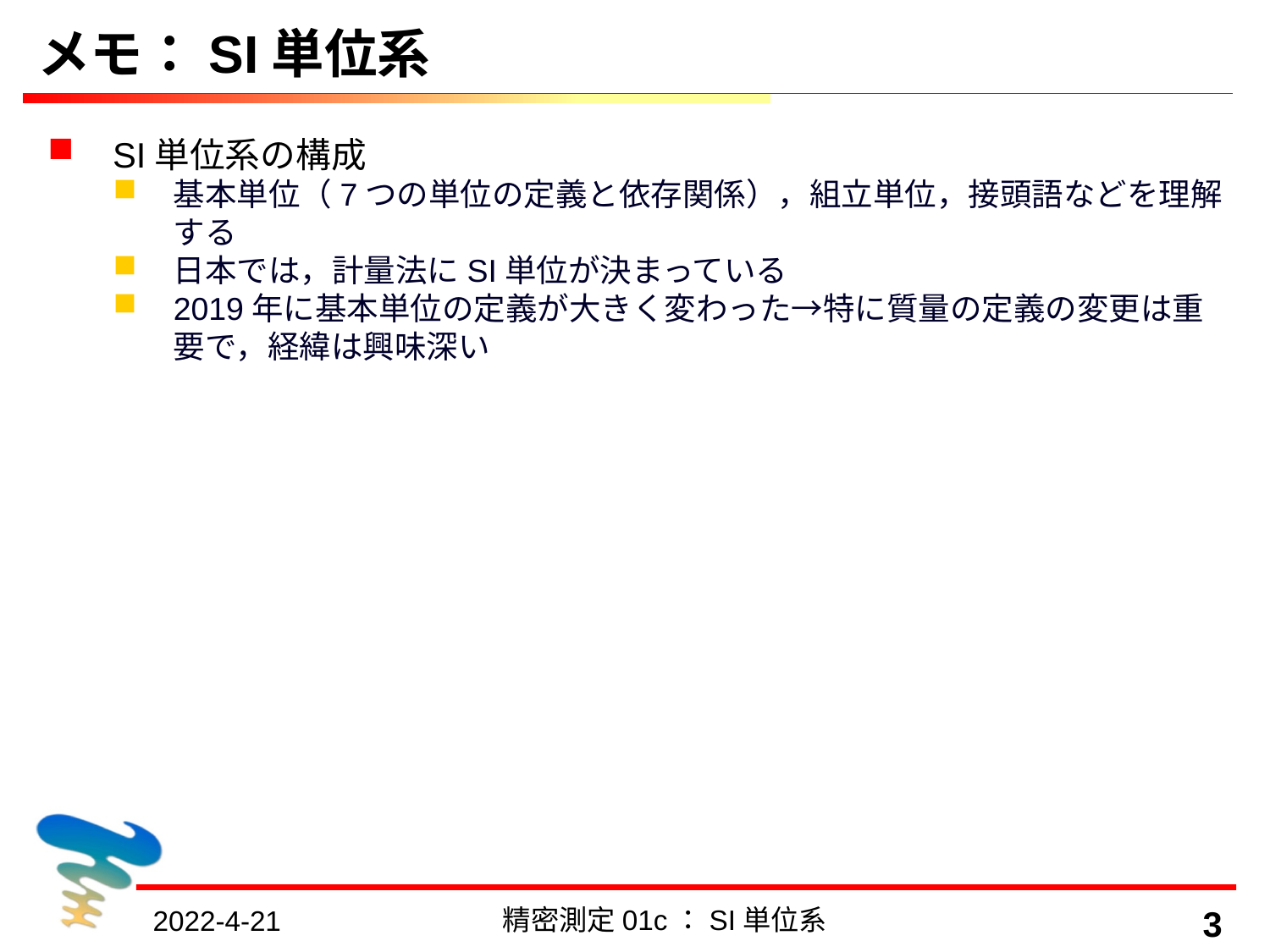

# メモ：SI単位系
SI単位系の構成
基本単位（7つの単位の定義と依存関係），組立単位，接頭語などを理解する
日本では，計量法にSI単位が決まっている
2019年に基本単位の定義が大きく変わった→特に質量の定義の変更は重要で，経緯は興味深い
精密測定01c：SI単位系
3
2022-4-21